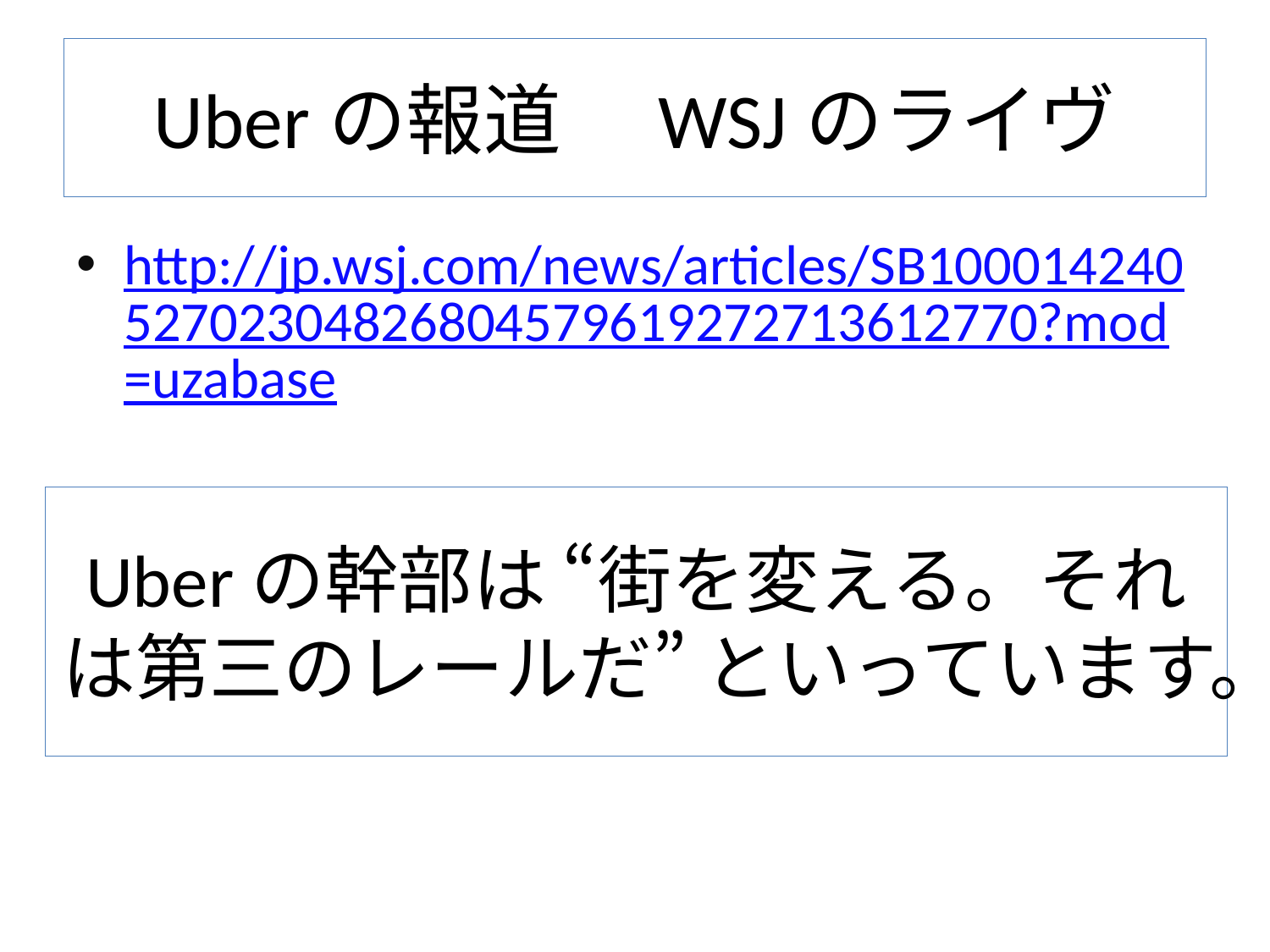

# Uberの報道　WSJのライヴ
http://jp.wsj.com/news/articles/SB10001424052702304826804579619272713612770?mod=uzabase
Uberの幹部は “街を変える。それは第三のレールだ” といっています。